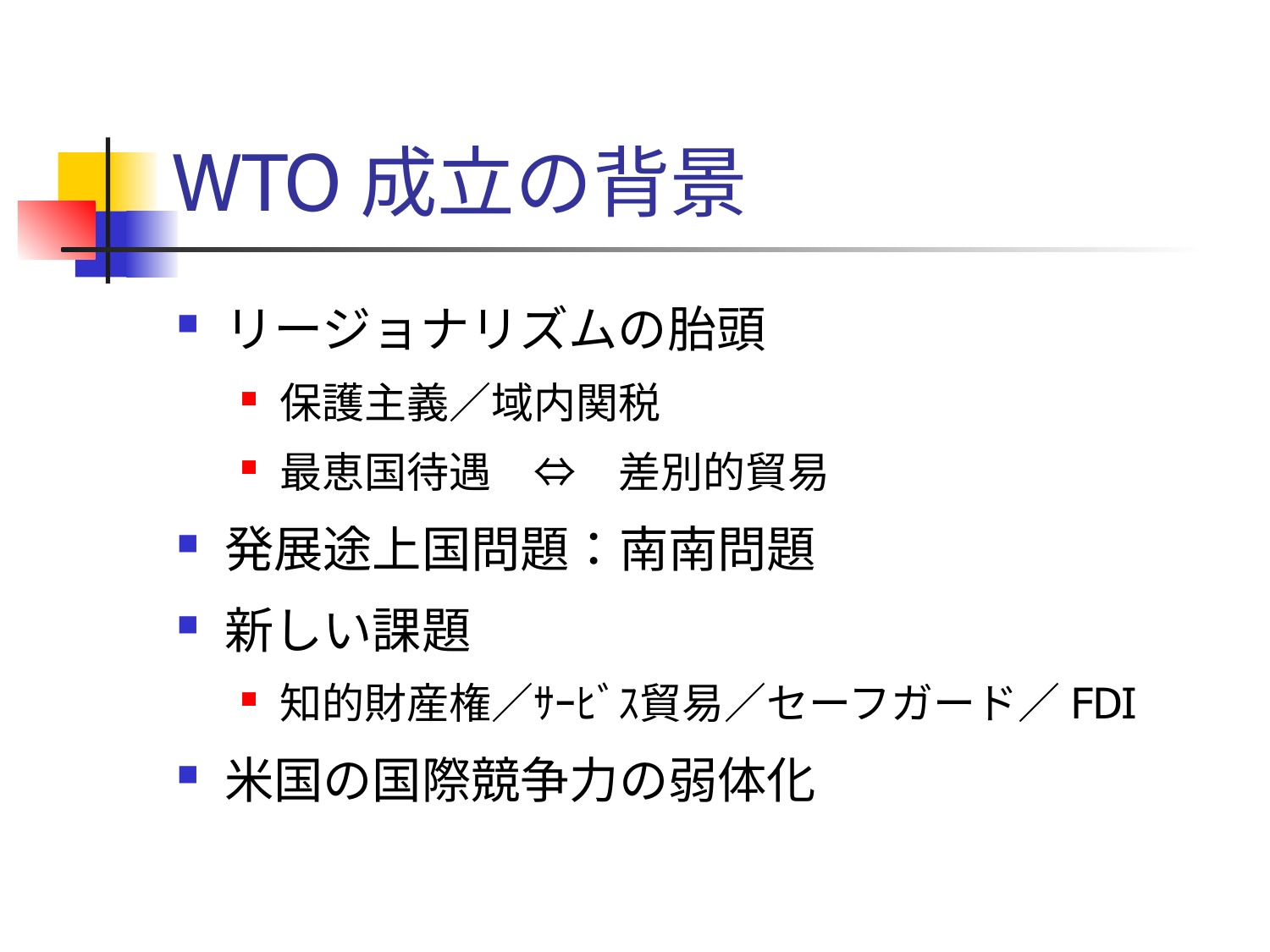

# WTO成立の背景
リージョナリズムの胎頭
保護主義／域内関税
最恵国待遇　⇔　差別的貿易
発展途上国問題：南南問題
新しい課題
知的財産権／ｻｰﾋﾞｽ貿易／セーフガード／FDI
米国の国際競争力の弱体化